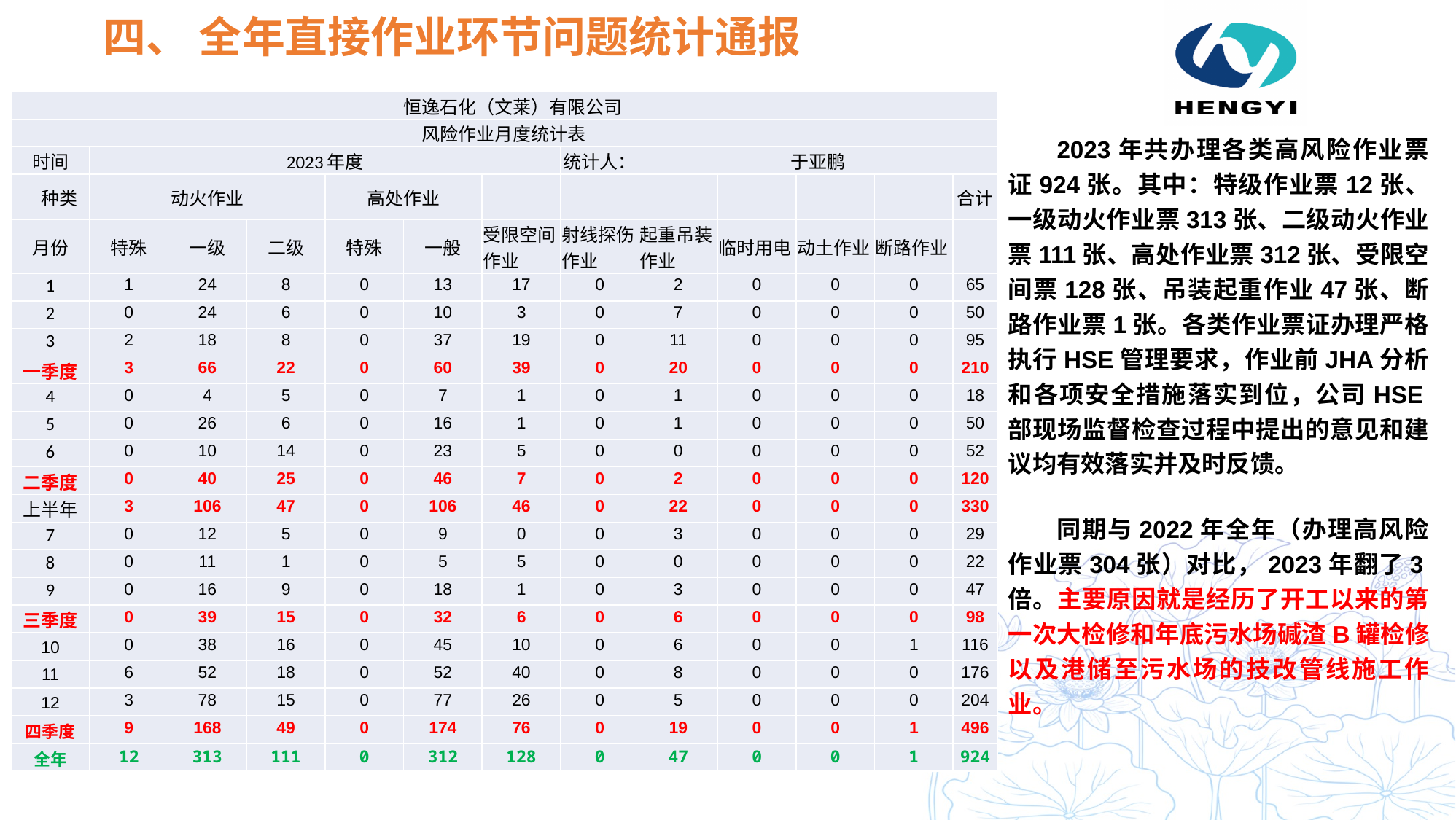

四、 全年直接作业环节问题统计通报
| 恒逸石化（文莱）有限公司 |  |  |  |  |  |  |  |  |  |  |  |  |
| --- | --- | --- | --- | --- | --- | --- | --- | --- | --- | --- | --- | --- |
| 风险作业月度统计表 |  |  |  |  |  |  |  |  |  |  |  |  |
| 时间 | 2023年度 |  |  |  |  |  | 统计人： | 于亚鹏 |  |  |  |  |
| 种类 | 动火作业 |  |  | 高处作业 |  |  |  |  |  |  |  | 合计 |
| 月份 | 特殊 | 一级 | 二级 | 特殊 | 一般 | 受限空间作业 | 射线探伤作业 | 起重吊装作业 | 临时用电 | 动土作业 | 断路作业 |  |
| 1 | 1 | 24 | 8 | 0 | 13 | 17 | 0 | 2 | 0 | 0 | 0 | 65 |
| 2 | 0 | 24 | 6 | 0 | 10 | 3 | 0 | 7 | 0 | 0 | 0 | 50 |
| 3 | 2 | 18 | 8 | 0 | 37 | 19 | 0 | 11 | 0 | 0 | 0 | 95 |
| 一季度 | 3 | 66 | 22 | 0 | 60 | 39 | 0 | 20 | 0 | 0 | 0 | 210 |
| 4 | 0 | 4 | 5 | 0 | 7 | 1 | 0 | 1 | 0 | 0 | 0 | 18 |
| 5 | 0 | 26 | 6 | 0 | 16 | 1 | 0 | 1 | 0 | 0 | 0 | 50 |
| 6 | 0 | 10 | 14 | 0 | 23 | 5 | 0 | 0 | 0 | 0 | 0 | 52 |
| 二季度 | 0 | 40 | 25 | 0 | 46 | 7 | 0 | 2 | 0 | 0 | 0 | 120 |
| 上半年 | 3 | 106 | 47 | 0 | 106 | 46 | 0 | 22 | 0 | 0 | 0 | 330 |
| 7 | 0 | 12 | 5 | 0 | 9 | 0 | 0 | 3 | 0 | 0 | 0 | 29 |
| 8 | 0 | 11 | 1 | 0 | 5 | 5 | 0 | 0 | 0 | 0 | 0 | 22 |
| 9 | 0 | 16 | 9 | 0 | 18 | 1 | 0 | 3 | 0 | 0 | 0 | 47 |
| 三季度 | 0 | 39 | 15 | 0 | 32 | 6 | 0 | 6 | 0 | 0 | 0 | 98 |
| 10 | 0 | 38 | 16 | 0 | 45 | 10 | 0 | 6 | 0 | 0 | 1 | 116 |
| 11 | 6 | 52 | 18 | 0 | 52 | 40 | 0 | 8 | 0 | 0 | 0 | 176 |
| 12 | 3 | 78 | 15 | 0 | 77 | 26 | 0 | 5 | 0 | 0 | 0 | 204 |
| 四季度 | 9 | 168 | 49 | 0 | 174 | 76 | 0 | 19 | 0 | 0 | 1 | 496 |
| 全年 | 12 | 313 | 111 | 0 | 312 | 128 | 0 | 47 | 0 | 0 | 1 | 924 |
2023年共办理各类高风险作业票证924张。其中：特级作业票12张、一级动火作业票313张、二级动火作业票111张、高处作业票312张、受限空间票128张、吊装起重作业47张、断路作业票1张。各类作业票证办理严格执行HSE管理要求，作业前JHA分析和各项安全措施落实到位，公司HSE部现场监督检查过程中提出的意见和建议均有效落实并及时反馈。

同期与2022年全年（办理高风险作业票304张）对比，2023年翻了3倍。主要原因就是经历了开工以来的第一次大检修和年底污水场碱渣B罐检修以及港储至污水场的技改管线施工作业。